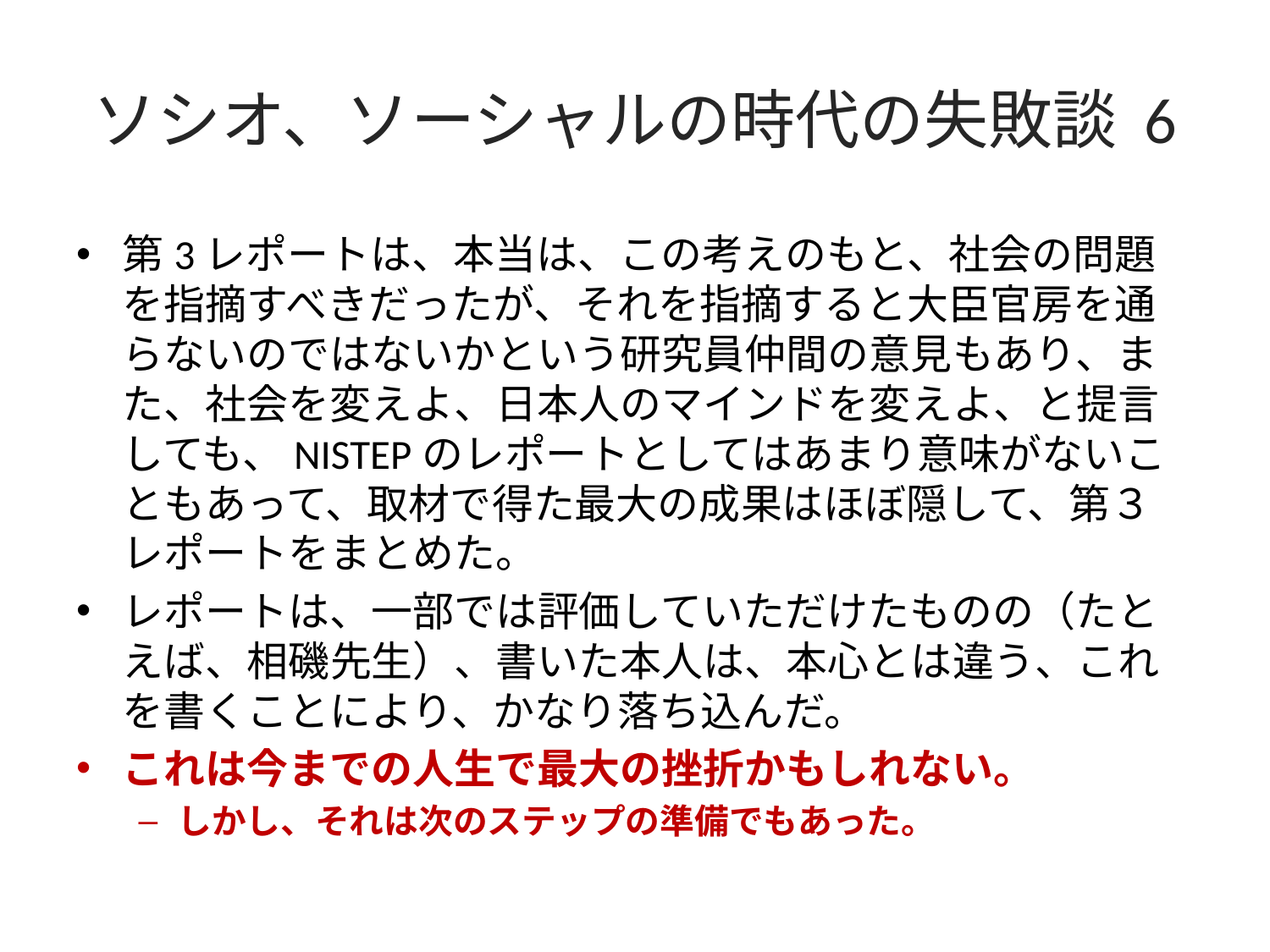

# ソシオ、ソーシャルの時代の失敗談 6
第3レポートは、本当は、この考えのもと、社会の問題を指摘すべきだったが、それを指摘すると大臣官房を通らないのではないかという研究員仲間の意見もあり、また、社会を変えよ、日本人のマインドを変えよ、と提言しても、NISTEPのレポートとしてはあまり意味がないこともあって、取材で得た最大の成果はほぼ隠して、第３レポートをまとめた。
レポートは、一部では評価していただけたものの（たとえば、相磯先生）、書いた本人は、本心とは違う、これを書くことにより、かなり落ち込んだ。
これは今までの人生で最大の挫折かもしれない。
しかし、それは次のステップの準備でもあった。